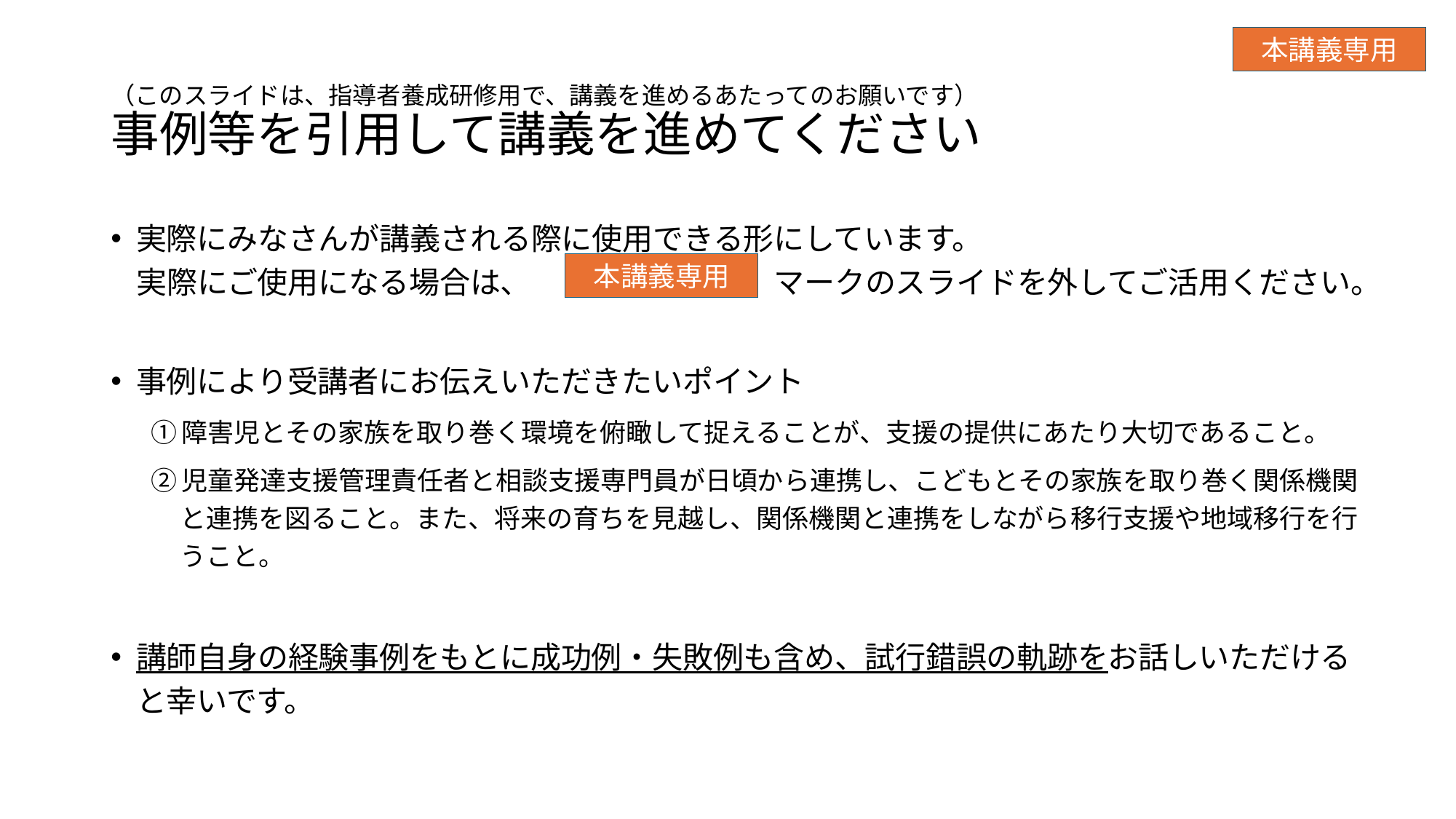

本講義専用
# （このスライドは、指導者養成研修用で、講義を進めるあたってのお願いです） 事例等を引用して講義を進めてください
実際にみなさんが講義される際に使用できる形にしています。
   実際にご使用になる場合は、　　　　　　　　マークのスライドを外してご活用ください。

事例により受講者にお伝えいただきたいポイント
①障害児とその家族を取り巻く環境を俯瞰して捉えることが、支援の提供にあたり大切であること。
②児童発達支援管理責任者と相談支援専門員が日頃から連携し、こどもとその家族を取り巻く関係機関と連携を図ること。また、将来の育ちを見越し、関係機関と連携をしながら移行支援や地域移行を行うこと。

講師自身の経験事例をもとに成功例・失敗例も含め、試行錯誤の軌跡をお話しいただけると幸いです。
本講義専用
2